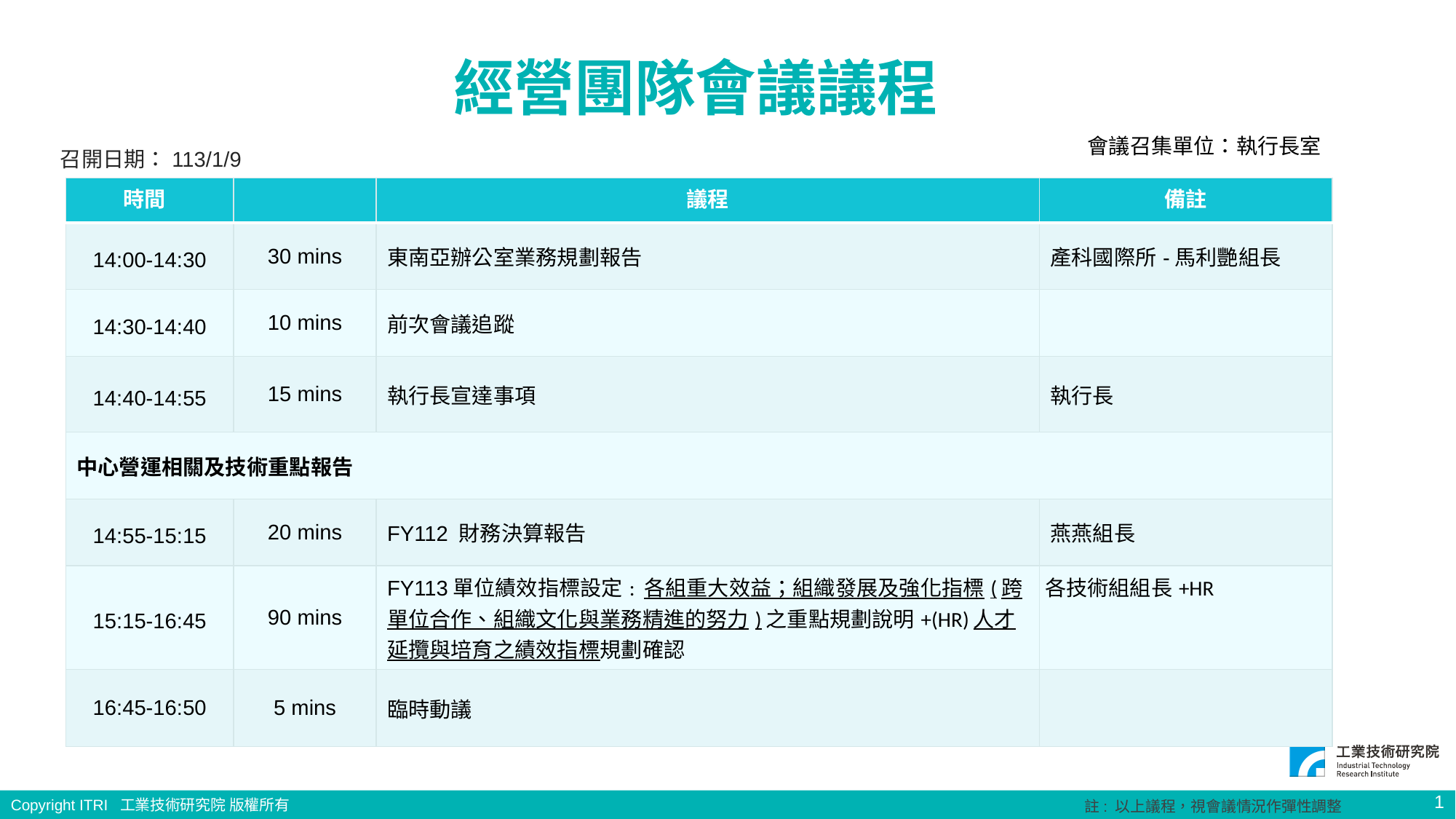

經營團隊會議議程
     會議召集單位：執行長室
召開日期：113/1/9
| 時間 |  | 議程 | 備註 |
| --- | --- | --- | --- |
| 14:00-14:30 | 30 mins | 東南亞辦公室業務規劃報告 | 產科國際所-馬利艷組長 |
| 14:30-14:40 | 10 mins | 前次會議追蹤 |  |
| 14:40-14:55 | 15 mins | 執行長宣達事項 | 執行長 |
| 中心營運相關及技術重點報告 | 5 mins | break |  |
| 14:55-15:15 | 20 mins | FY112 財務決算報告 | 燕燕組長 |
| 15:15-16:45 | 90 mins | FY113單位績效指標設定: 各組重大效益；組織發展及強化指標(跨單位合作、組織文化與業務精進的努力)之重點規劃說明+(HR)人才延攬與培育之績效指標規劃確認 | 各技術組組長+HR |
| 16:45-16:50 | 5 mins | 臨時動議 |  |
1
註: 以上議程，視會議情況作彈性調整